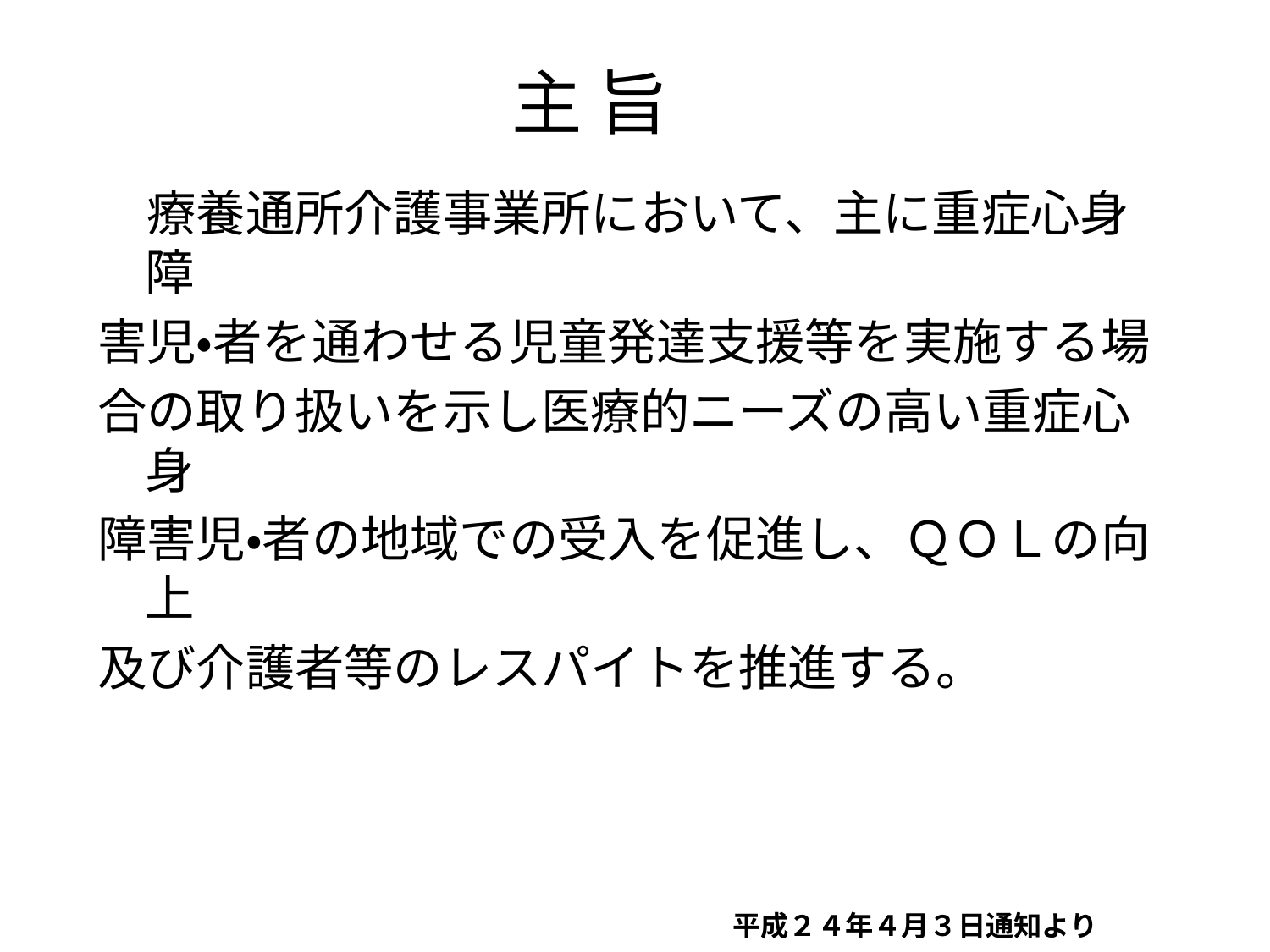

# 主 旨
　療養通所介護事業所において、主に重症心身障
害児・者を通わせる児童発達支援等を実施する場
合の取り扱いを示し医療的ニーズの高い重症心身
障害児・者の地域での受入を促進し、ＱＯＬの向上
及び介護者等のレスパイトを推進する。

　　　　　　　　　　　　　　　　　　　　平成２４年４月３日通知より
　　　　　　　　　　　　　　　　　　　　　　 厚生労働省社会・援護局障害保健福祉部障害福祉課
 　　　　　　　　　　　　　　　　　　　　　　厚生労働省老健局老人保健課